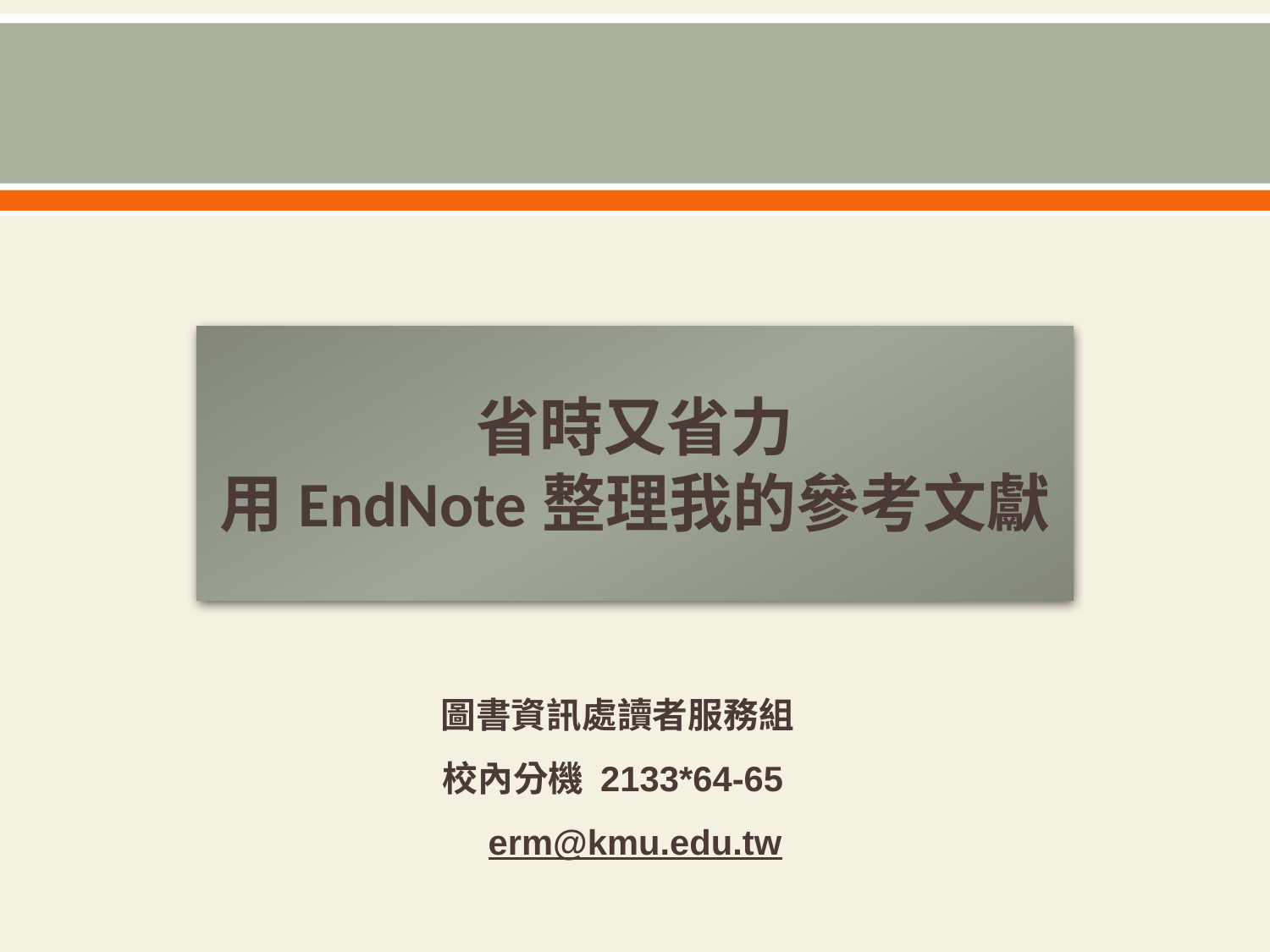

# 省時又省力 用EndNote整理我的參考文獻
圖書資訊處讀者服務組
校內分機 2133*64-65
erm@kmu.edu.tw